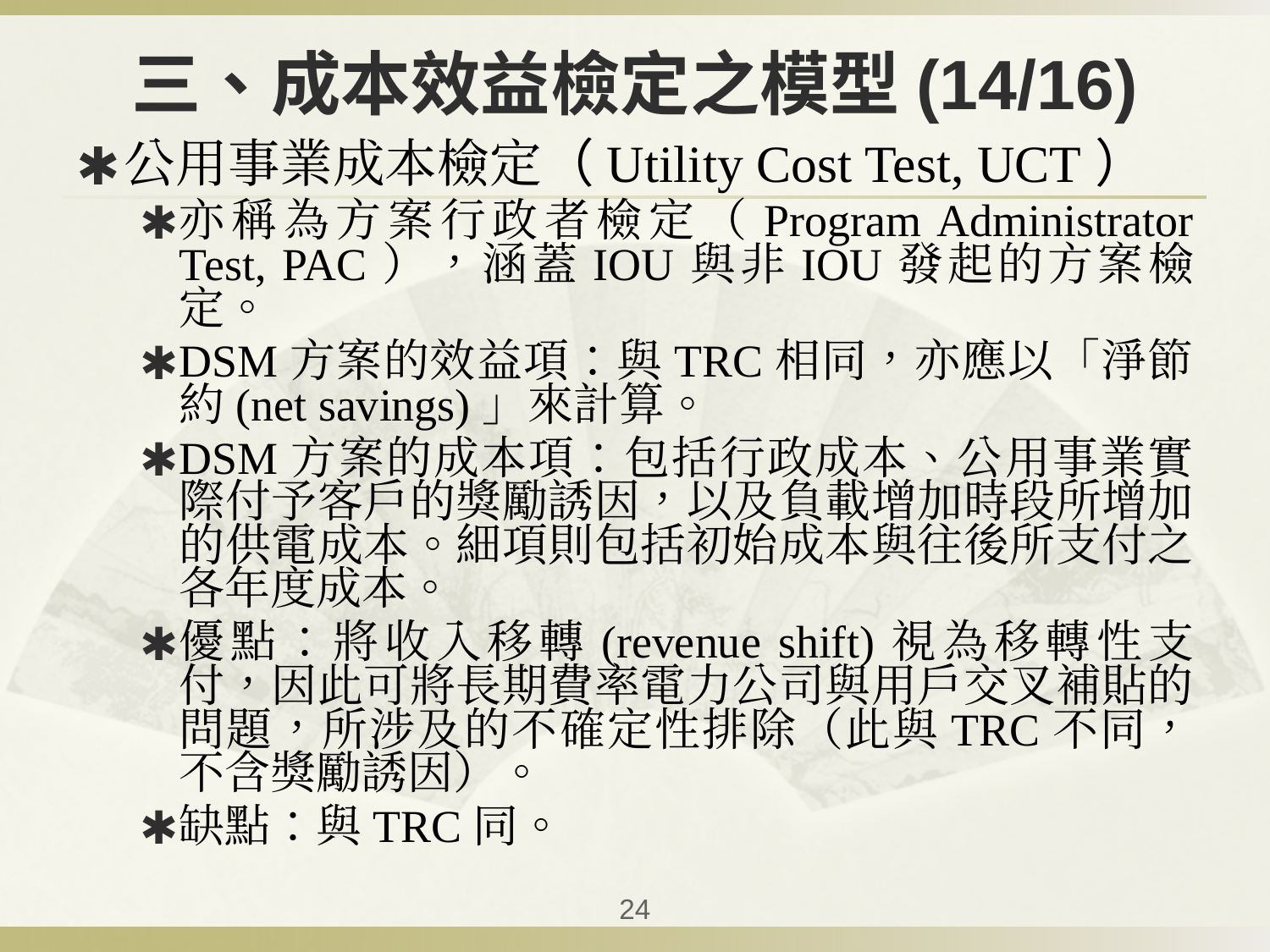

# 三、成本效益檢定之模型(14/16)
公用事業成本檢定（Utility Cost Test, UCT）
亦稱為方案行政者檢定（Program Administrator Test, PAC），涵蓋IOU與非IOU發起的方案檢定。
DSM方案的效益項：與TRC相同，亦應以「淨節約(net savings)」來計算。
DSM方案的成本項：包括行政成本、公用事業實際付予客戶的獎勵誘因，以及負載增加時段所增加的供電成本。細項則包括初始成本與往後所支付之各年度成本。
優點：將收入移轉(revenue shift)視為移轉性支付，因此可將長期費率電力公司與用戶交叉補貼的問題，所涉及的不確定性排除（此與TRC不同，不含獎勵誘因）。
缺點：與TRC同。
24